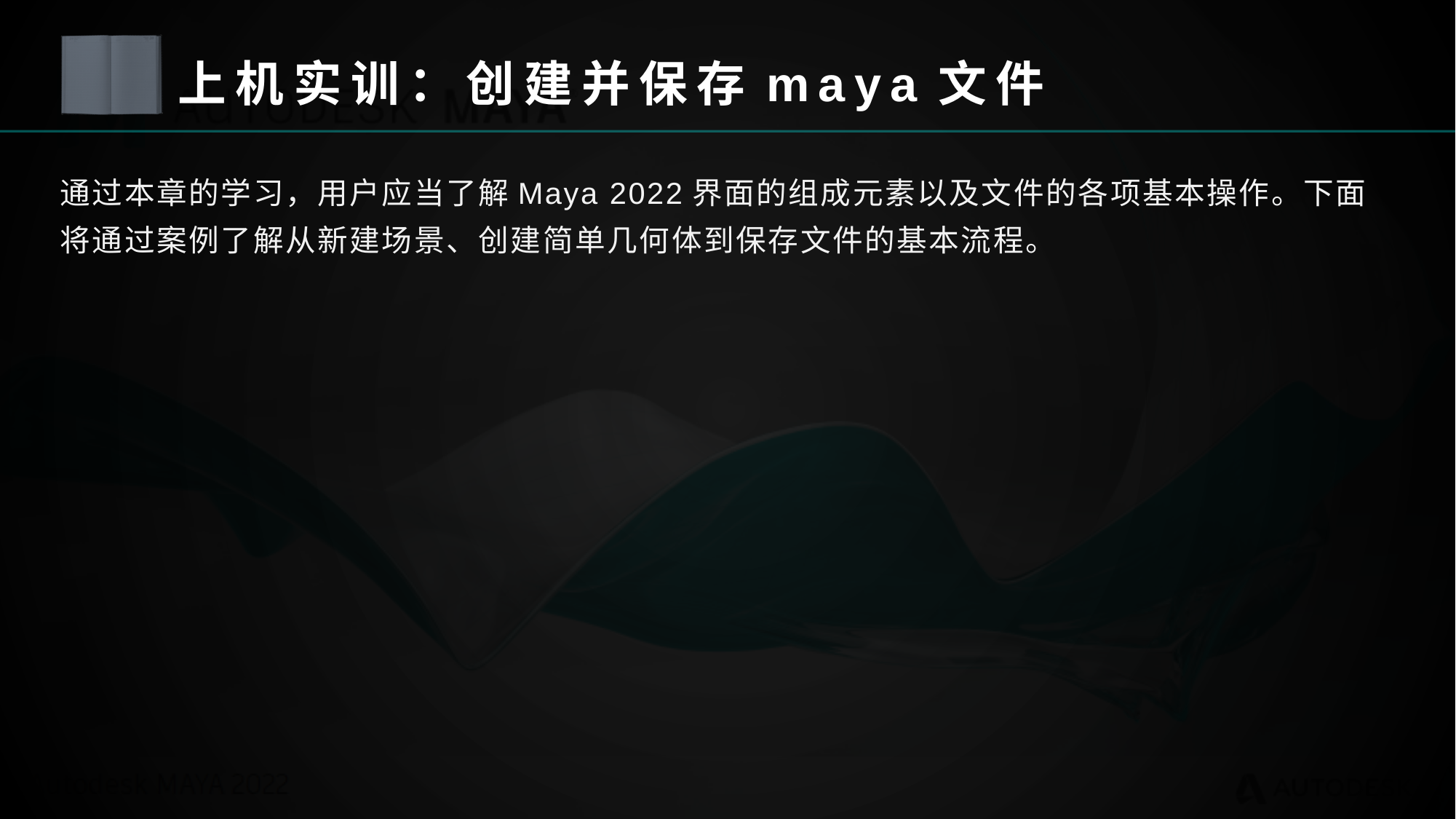

上机实训：创建并保存maya文件
通过本章的学习，用户应当了解Maya 2022界面的组成元素以及文件的各项基本操作。下面将通过案例了解从新建场景、创建简单几何体到保存文件的基本流程。